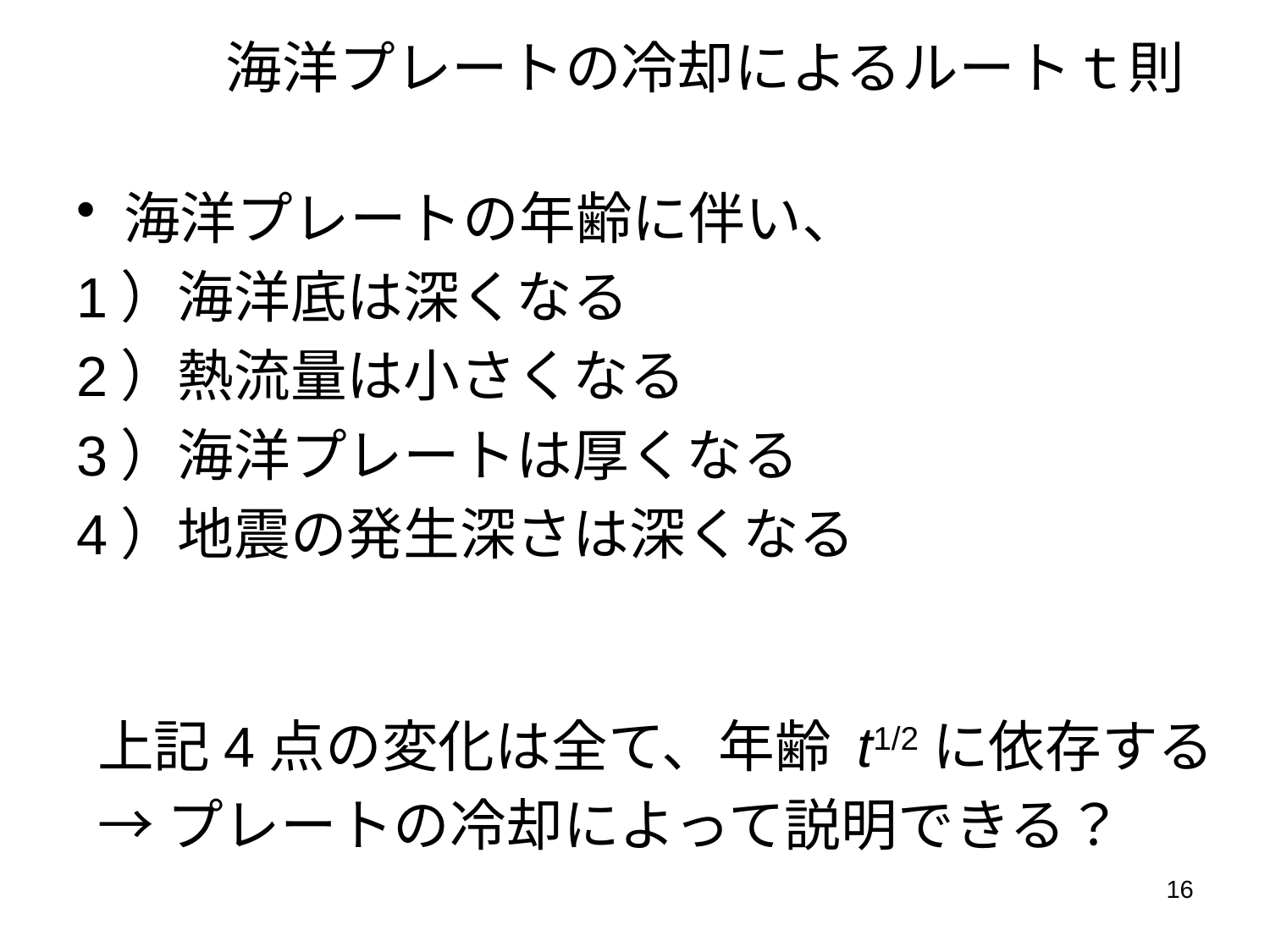

海洋プレートの冷却によるルートｔ則
# 海洋プレートの年齢に伴い、
1）海洋底は深くなる
2）熱流量は小さくなる
3）海洋プレートは厚くなる
4）地震の発生深さは深くなる
上記4点の変化は全て、年齢 t1/2に依存する
→プレートの冷却によって説明できる？

16